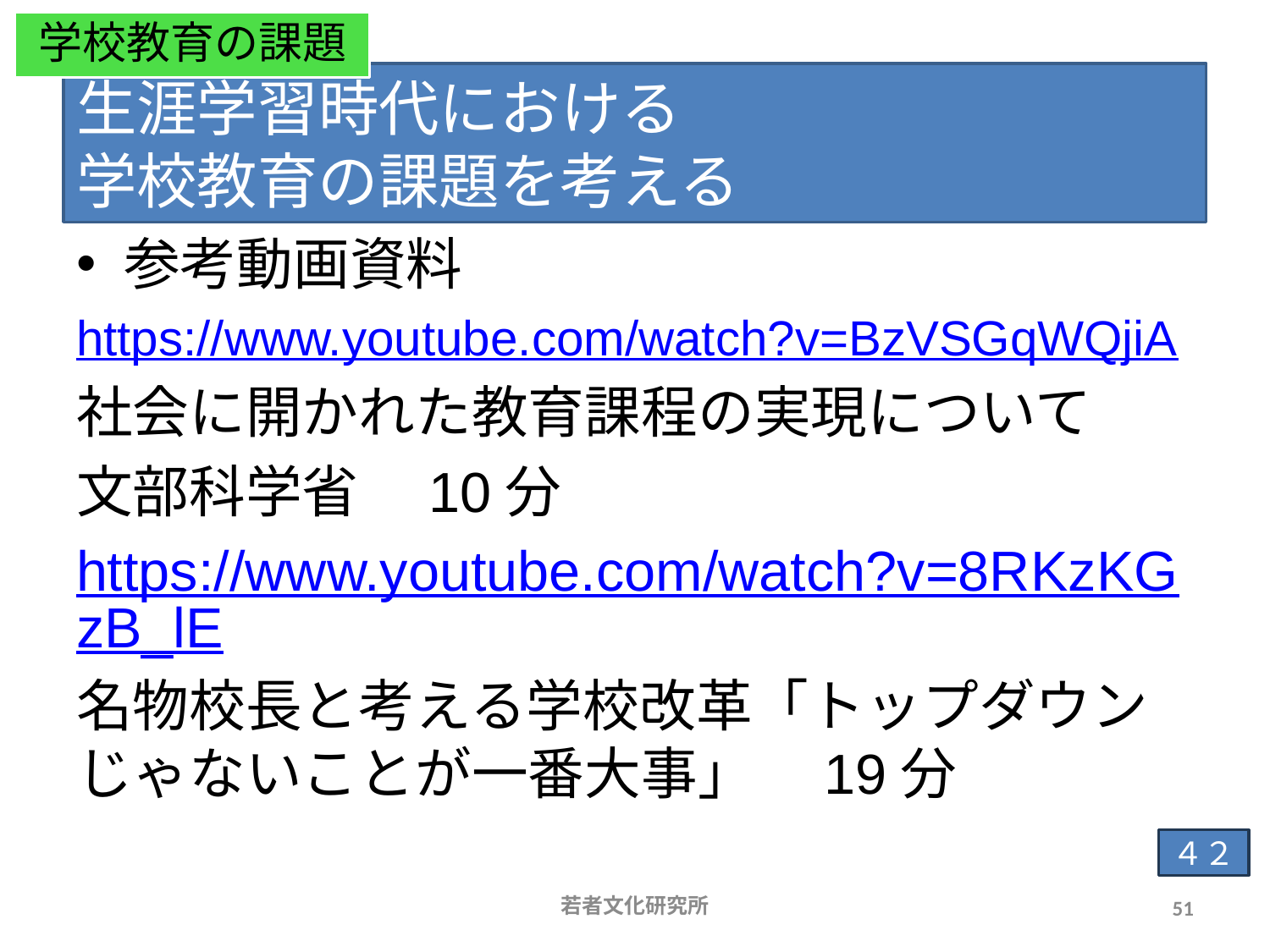

学校教育の課題
生涯学習時代における
学校教育の課題を考える
参考動画資料
https://www.youtube.com/watch?v=BzVSGqWQjiA
社会に開かれた教育課程の実現について
文部科学省　10分
https://www.youtube.com/watch?v=8RKzKGzB_lE
名物校長と考える学校改革「トップダウンじゃないことが一番大事」　19分

４２
若者文化研究所
51